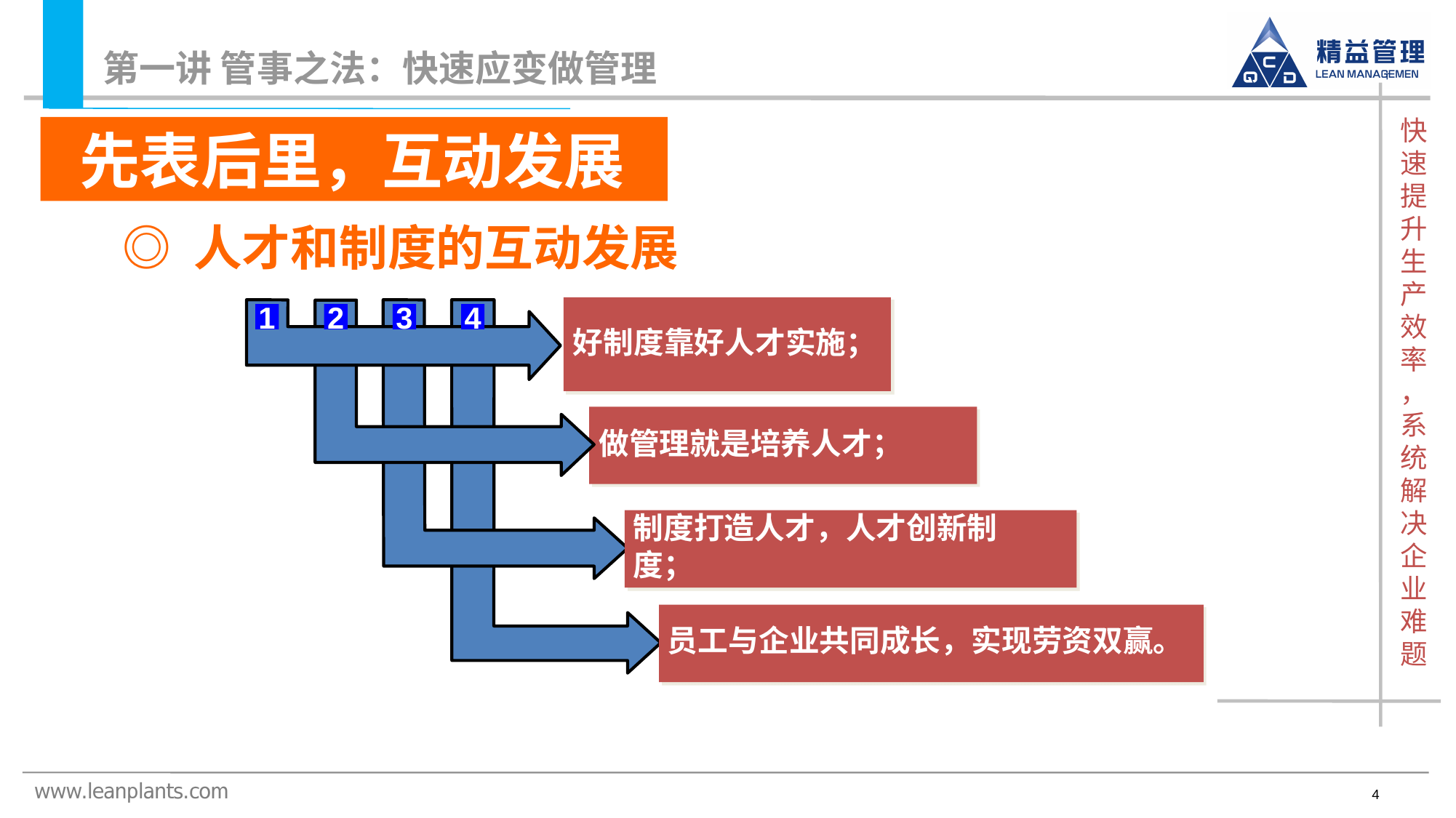

第一讲 管事之法：快速应变做管理

 先表后里，互动发展
◎ 人才和制度的互动发展

1
2
3
4
好制度靠好人才实施；

做管理就是培养人才；

制度打造人才，人才创新制度；

员工与企业共同成长，实现劳资双赢。